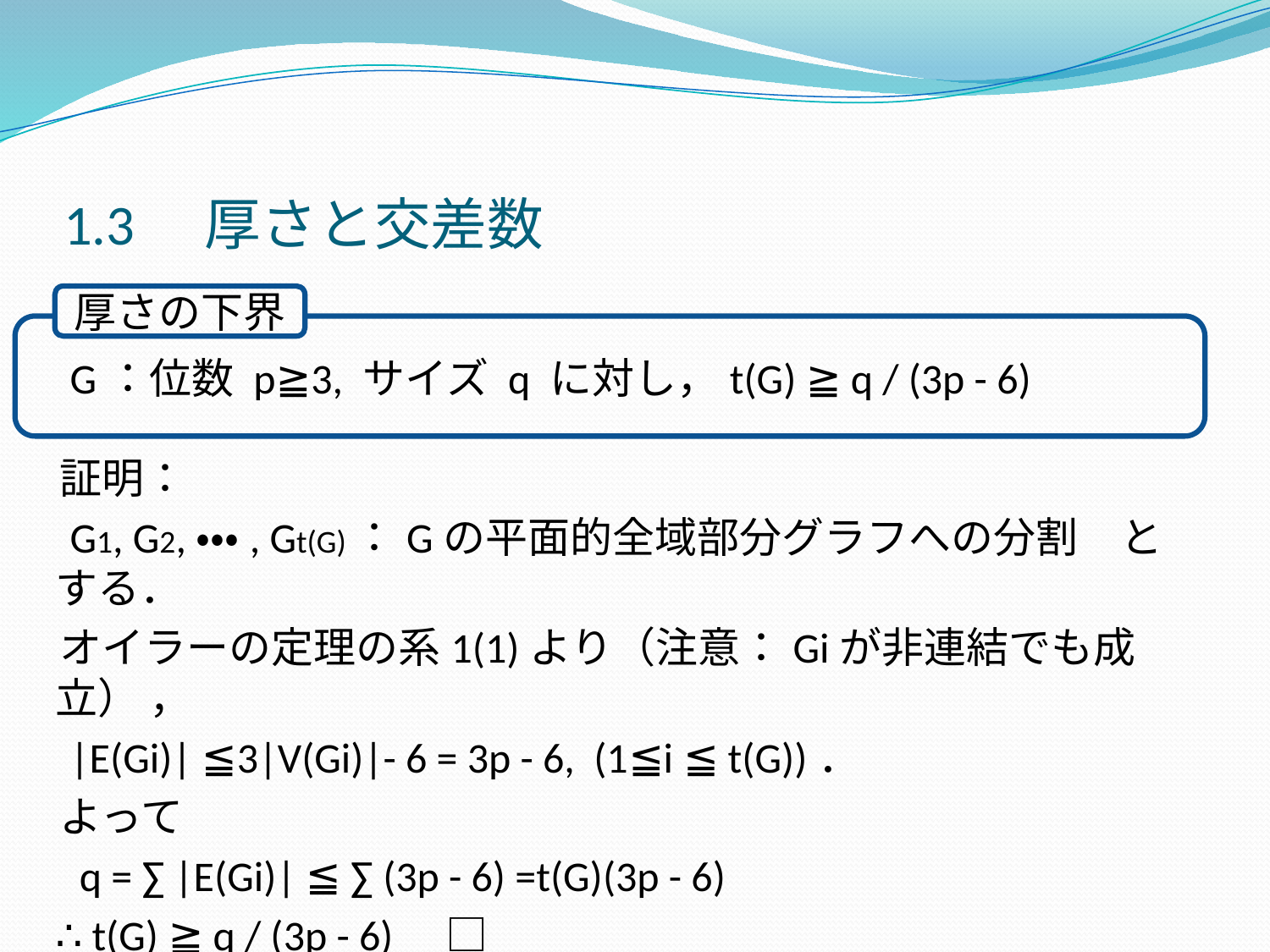

# 1.3　厚さと交差数

厚さの下界

　G：位数 p≧3, サイズ q に対し，t(G) ≧ q / (3p - 6)

　証明：
　G1, G2,・・・, Gt(G)：Gの平面的全域部分グラフへの分割　とする．
　オイラーの定理の系1(1)より（注意：Giが非連結でも成立） ，
　|E(Gi)| ≦3|V(Gi)|- 6 = 3p - 6,  (1≦i ≦ t(G))．
　よって
　 q = ∑ |E(Gi)| ≦ ∑ (3p - 6) =t(G)(3p - 6)
    ∴ t(G) ≧ q / (3p - 6)　□